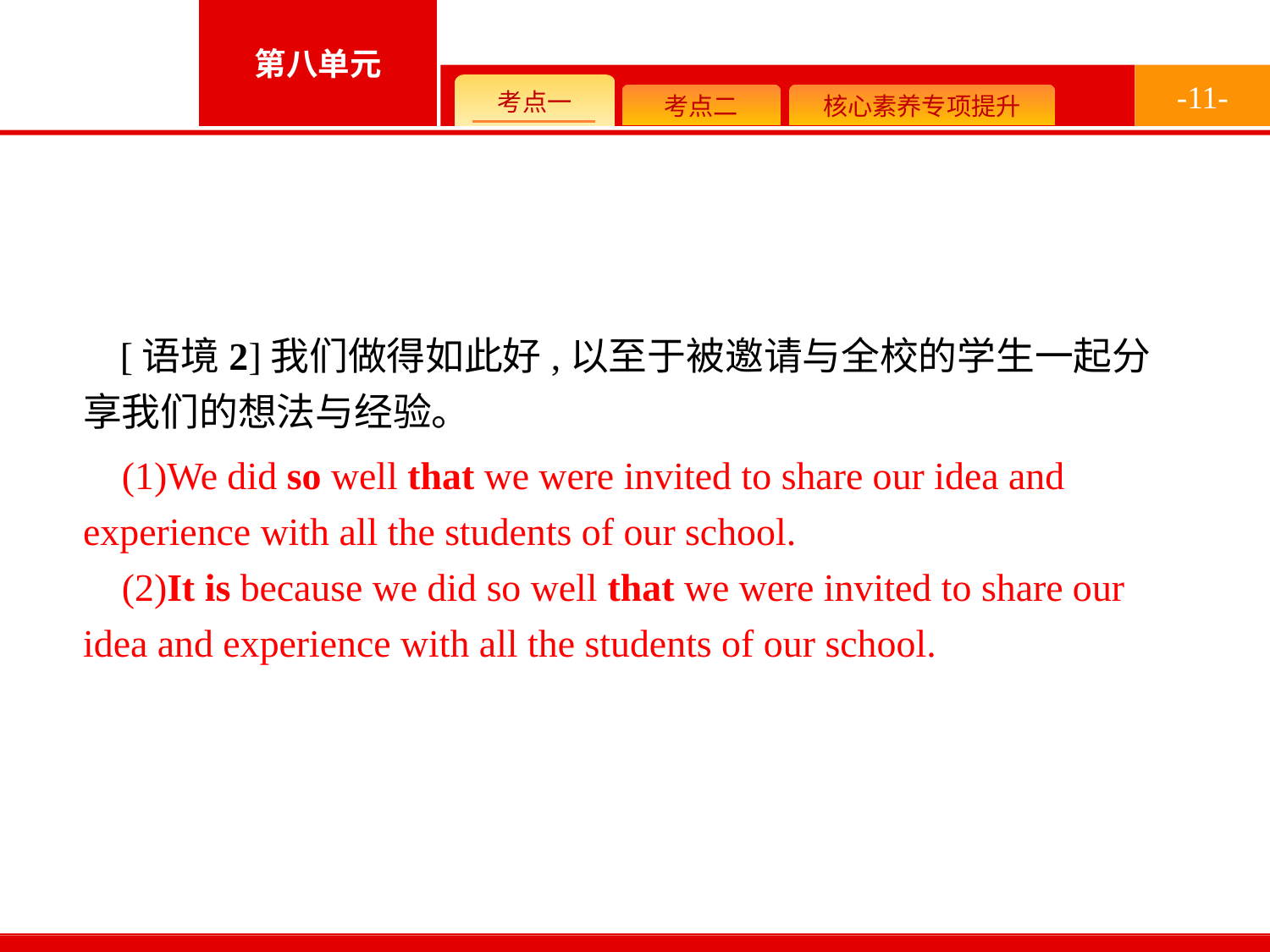

-11-
[语境2]我们做得如此好,以至于被邀请与全校的学生一起分享我们的想法与经验。
(1)We did so well that we were invited to share our idea and experience with all the students of our school.
(2)It is because we did so well that we were invited to share our idea and experience with all the students of our school.